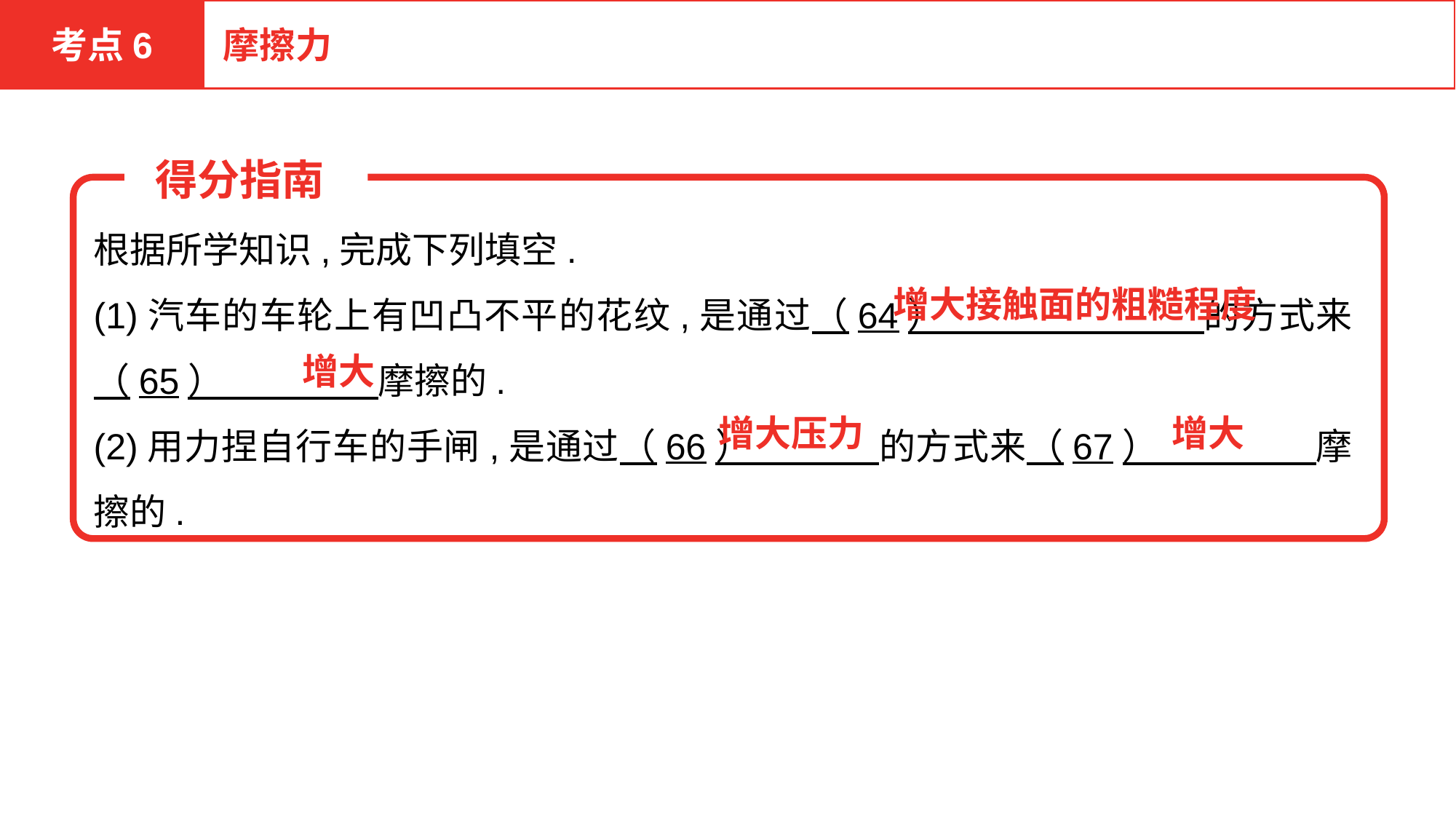

考点6
摩擦力
 得分指南

根据所学知识,完成下列填空.
(1)汽车的车轮上有凹凸不平的花纹,是通过（64）　            　　　的方式来（65）　　 　　摩擦的.
(2)用力捏自行车的手闸,是通过（66）　　      的方式来（67）　　 　　摩擦的.
增大接触面的粗糙程度
增大
增大压力
增大